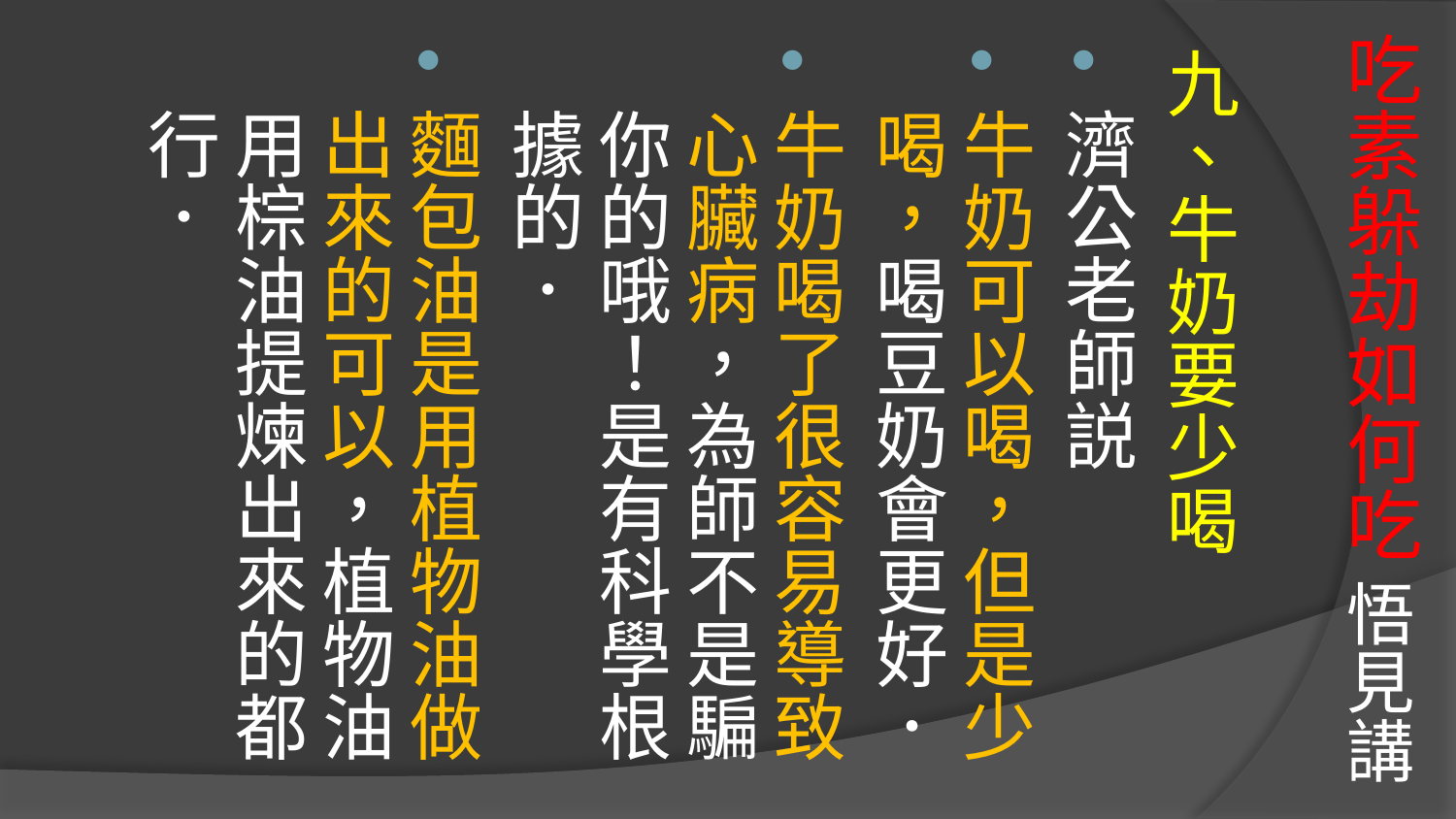

# 吃素躲劫如何吃 悟見講
九、牛奶要少喝
濟公老師説
牛奶可以喝，但是少喝，喝豆奶會更好．
牛奶喝了很容易導致心臟病，為師不是騙你的哦！是有科學根據的．
麵包油是用植物油做出來的可以，植物油用棕油提煉出來的都行．